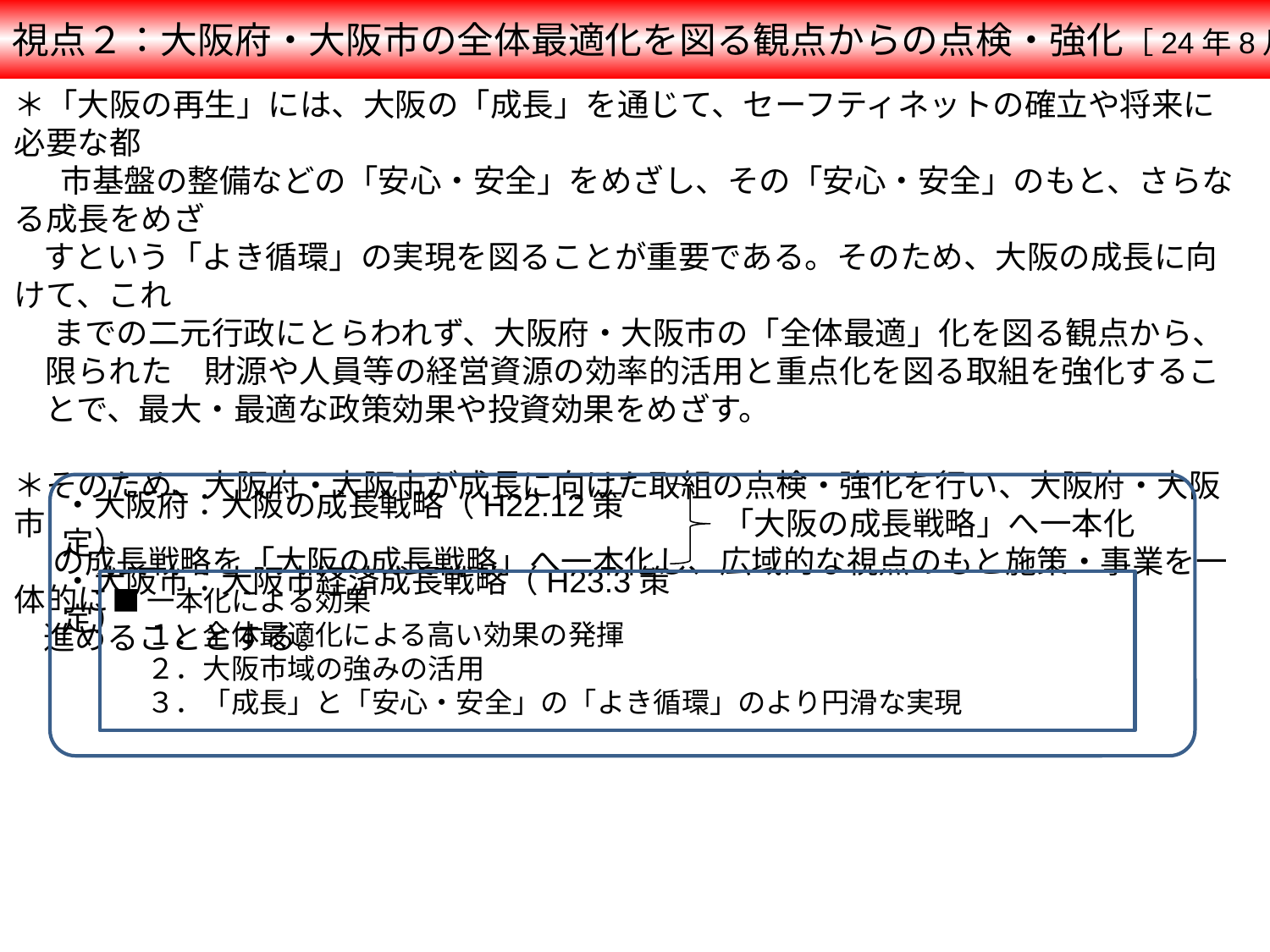

視点２：大阪府・大阪市の全体最適化を図る観点からの点検・強化［24年8月追記］
＊「大阪の再生」には、大阪の「成長」を通じて、セーフティネットの確立や将来に必要な都
 　市基盤の整備などの「安心・安全」をめざし、その「安心・安全」のもと、さらなる成長をめざ
   すという「よき循環」の実現を図ることが重要である。そのため、大阪の成長に向けて、これ
　 までの二元行政にとらわれず、大阪府・大阪市の「全体最適」化を図る観点から、限られた　財源や人員等の経営資源の効率的活用と重点化を図る取組を強化することで、最大・最適な政策効果や投資効果をめざす。

＊そのため、大阪府・大阪市が成長に向けた取組の点検・強化を行い、大阪府・大阪市
　 の成長戦略を「大阪の成長戦略」へ一本化し、広域的な視点のもと施策・事業を一体的に
   進めることとする。

＊なお、「新たな大都市制度」が実現するまでは、現行法制度に基づく権限・財源の枠組を
　 ベースにせざるを得ない部分が大きい。そのため、将来の「新たな大都市制度」を見据え　つつ、当面は、現行法制度やこれまでの経過に基づく役割を果たしながら、成長に向けた連携・協調を図っていく。

・大阪府：大阪の成長戦略（H22.12策定）
・大阪市：大阪市経済成長戦略（H23.3策定）

「大阪の成長戦略」へ一本化

■一本化による効果
　 １．全体最適化による高い効果の発揮
　 ２．大阪市域の強みの活用
　 ３．「成長」と「安心・安全」の「よき循環」のより円滑な実現